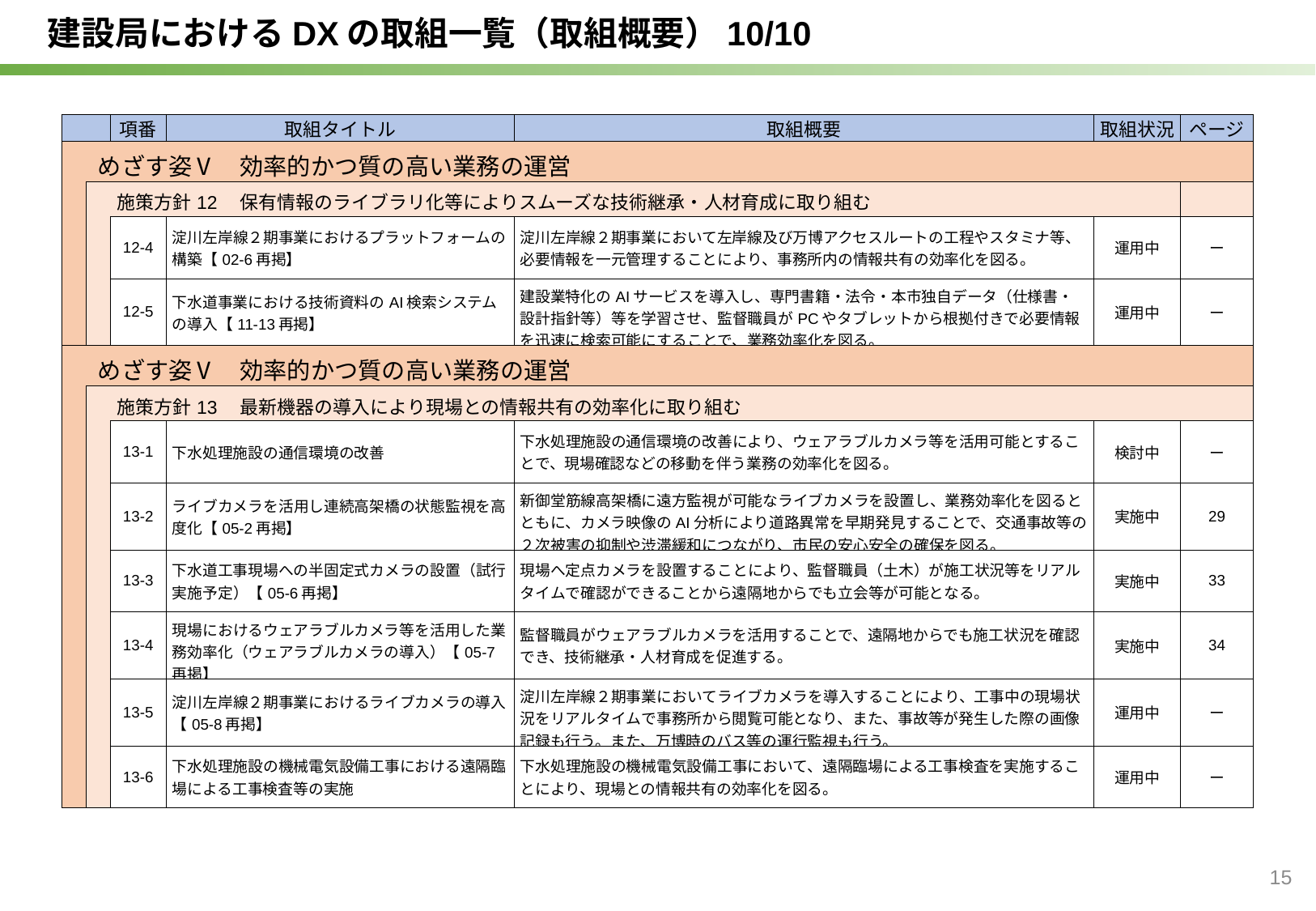

建設局におけるDXの取組一覧（取組概要）10/10
|  |  | 項番 | 取組タイトル | 取組概要 | 取組状況 | ページ |
| --- | --- | --- | --- | --- | --- | --- |
| めざす姿Ⅴ　効率的かつ質の高い業務の運営 |  |  |  |  |  |  |
|  | 施策方針12　保有情報のライブラリ化等によりスムーズな技術継承・人材育成に取り組む |  |  |  |  |  |
|  |  | 12-4 | 淀川左岸線２期事業におけるプラットフォームの構築【02-6再掲】 | 淀川左岸線２期事業において左岸線及び万博アクセスルートの工程やスタミナ等、必要情報を一元管理することにより、事務所内の情報共有の効率化を図る。 | 運用中 | ー |
|  |  | 12-5 | 下水道事業における技術資料のAI検索システムの導入【11-13再掲】 | 建設業特化のAIサービスを導入し、専門書籍・法令・本市独自データ（仕様書・設計指針等）等を学習させ、監督職員がPCやタブレットから根拠付きで必要情報を迅速に検索可能にすることで、業務効率化を図る。 | 運用中 | ー |
| めざす姿Ⅴ　効率的かつ質の高い業務の運営 |  |  |  |  |  |  |
|  | 施策方針13　最新機器の導入により現場との情報共有の効率化に取り組む |  |  |  |  |  |
|  |  | 13-1 | 下水処理施設の通信環境の改善 | 下水処理施設の通信環境の改善により、ウェアラブルカメラ等を活用可能とすることで、現場確認などの移動を伴う業務の効率化を図る。 | 検討中 | ー |
|  |  | 13-2 | ライブカメラを活用し連続高架橋の状態監視を高度化【05-2再掲】 | 新御堂筋線高架橋に遠方監視が可能なライブカメラを設置し、業務効率化を図るとともに、カメラ映像のAI分析により道路異常を早期発見することで、交通事故等の２次被害の抑制や渋滞緩和につながり、市民の安心安全の確保を図る。 | 実施中 | 29 |
|  |  | 13-3 | 下水道工事現場への半固定式カメラの設置（試行実施予定）【05-6再掲】 | 現場へ定点カメラを設置することにより、監督職員（土木）が施工状況等をリアルタイムで確認ができることから遠隔地からでも立会等が可能となる。 | 実施中 | 33 |
|  |  | 13-4 | 現場におけるウェアラブルカメラ等を活用した業務効率化（ウェアラブルカメラの導入）【05-7再掲】 | 監督職員がウェアラブルカメラを活用することで、遠隔地からでも施工状況を確認でき、技術継承・人材育成を促進する。 | 実施中 | 34 |
|  |  | 13-5 | 淀川左岸線２期事業におけるライブカメラの導入【05-8再掲】 | 淀川左岸線２期事業においてライブカメラを導入することにより、工事中の現場状況をリアルタイムで事務所から閲覧可能となり、また、事故等が発生した際の画像記録も行う。また、万博時のバス等の運行監視も行う。 | 運用中 | ー |
|  |  | 13-6 | 下水処理施設の機械電気設備工事における遠隔臨場による工事検査等の実施 | 下水処理施設の機械電気設備工事において、遠隔臨場による工事検査を実施することにより、現場との情報共有の効率化を図る。 | 運用中 | ー |
15